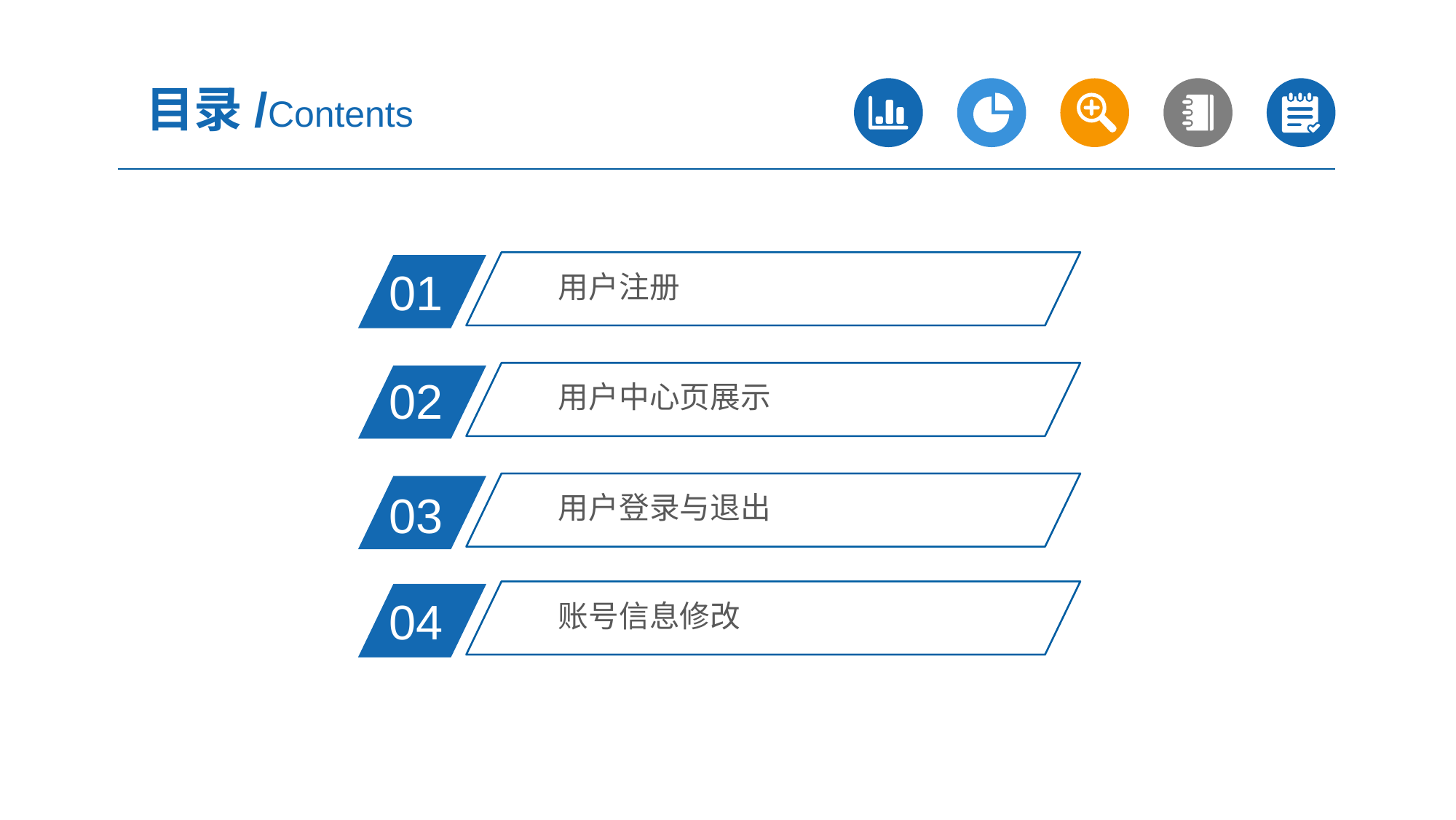

目录/Contents

用户注册

01

用户中心页展示
02

用户登录与退出

03

账号信息修改

04